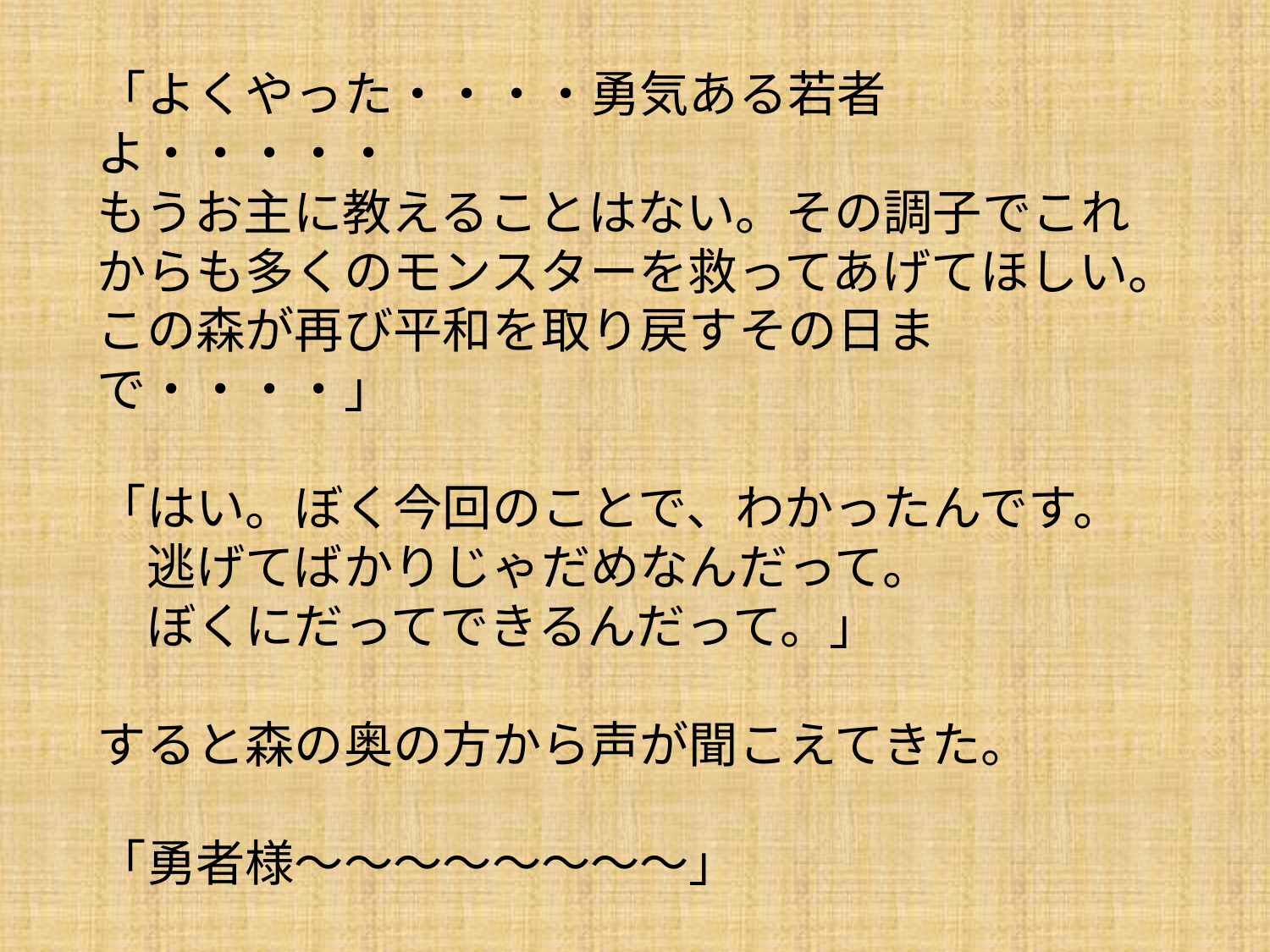

「よくやった・・・・勇気ある若者よ・・・・・
もうお主に教えることはない。その調子でこれからも多くのモンスターを救ってあげてほしい。この森が再び平和を取り戻すその日まで・・・・」

「はい。ぼく今回のことで、わかったんです。
　逃げてばかりじゃだめなんだって。
　ぼくにだってできるんだって。」

すると森の奥の方から声が聞こえてきた。

「勇者様～～～～～～～～」

「この美しい声は！！！！」